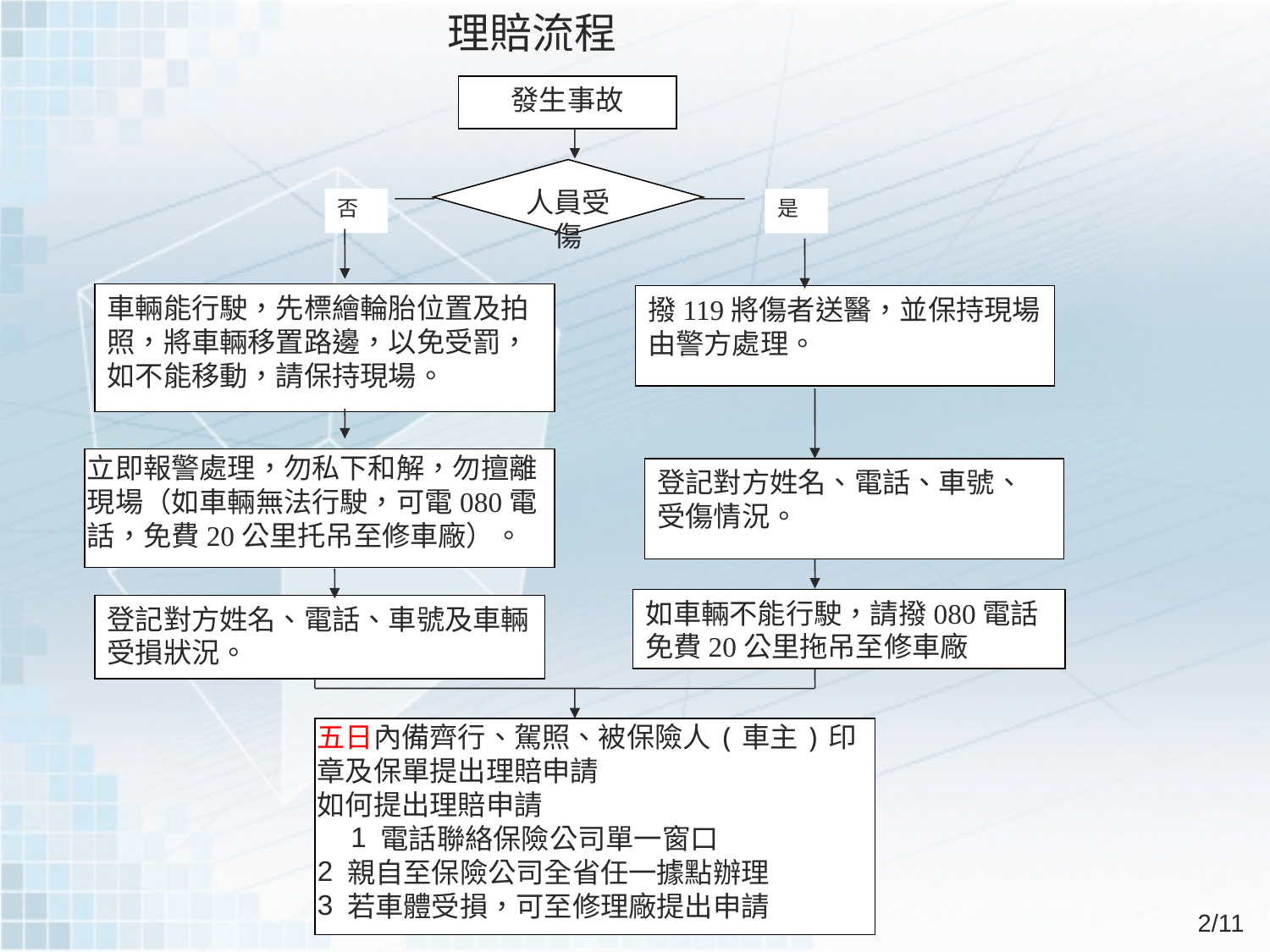

理賠流程
發生事故

人員受傷
否
是

車輛能行駛，先標繪輪胎位置及拍照，將車輛移置路邊，以免受罰，如不能移動，請保持現場。
撥119將傷者送醫，並保持現場由警方處理。

立即報警處理，勿私下和解，勿擅離現場（如車輛無法行駛，可電080電話，免費20公里托吊至修車廠）。
登記對方姓名、電話、車號、受傷情況。

如車輛不能行駛，請撥080電話免費20公里拖吊至修車廠
登記對方姓名、電話、車號及車輛受損狀況。

五日內備齊行、駕照、被保險人(車主)印章及保單提出理賠申請
如何提出理賠申請
電話聯絡保險公司單一窗口
親自至保險公司全省任一據點辦理
若車體受損，可至修理廠提出申請

2/11